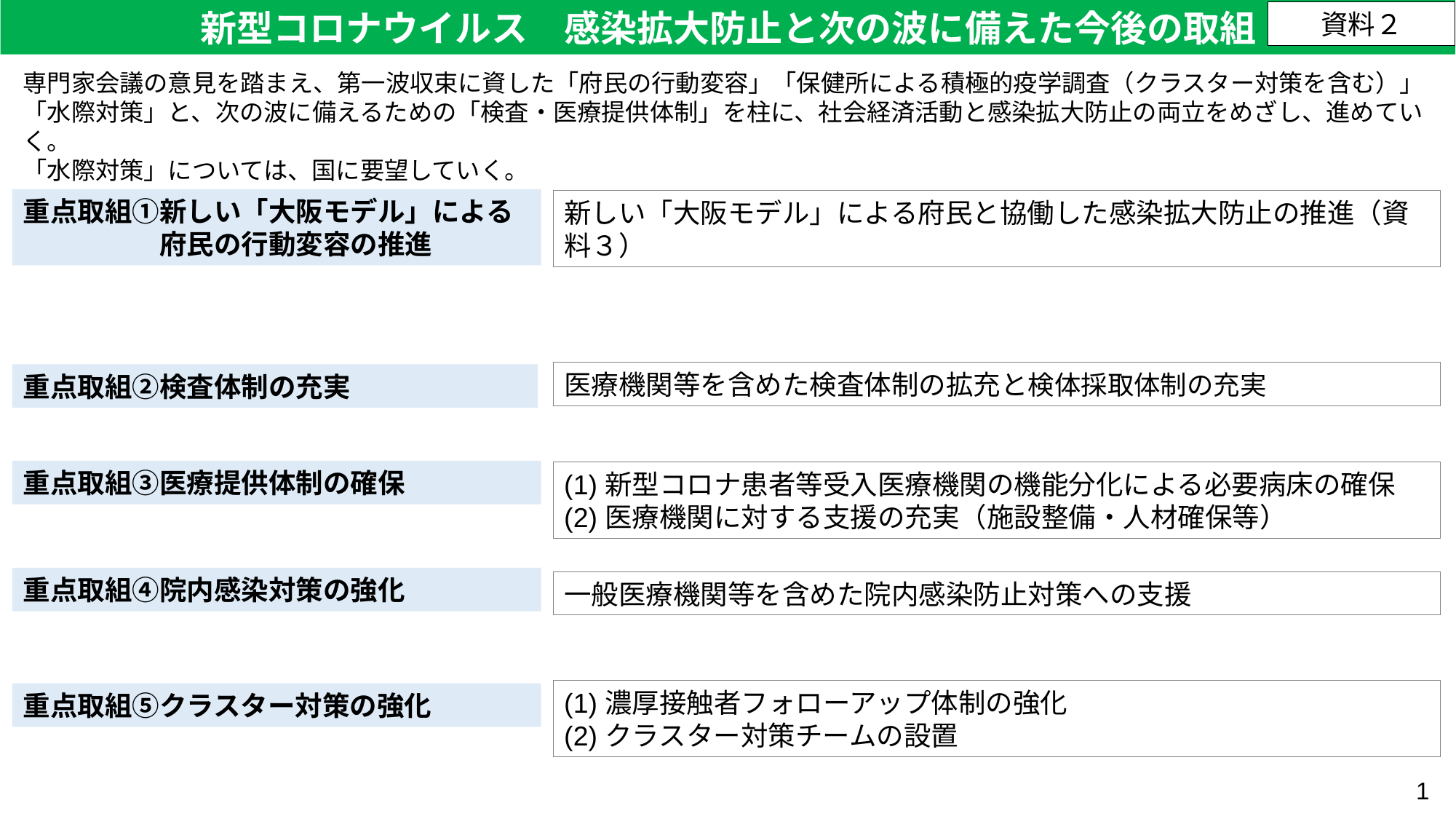

新型コロナウイルス　感染拡大防止と次の波に備えた今後の取組
資料２
専門家会議の意見を踏まえ、第一波収束に資した「府民の行動変容」「保健所による積極的疫学調査（クラスター対策を含む）」「水際対策」と、次の波に備えるための「検査・医療提供体制」を柱に、社会経済活動と感染拡大防止の両立をめざし、進めていく。
「水際対策」については、国に要望していく。
重点取組①新しい「大阪モデル」による
　　　　　府民の行動変容の推進
新しい「大阪モデル」による府民と協働した感染拡大防止の推進（資料３）
医療機関等を含めた検査体制の拡充と検体採取体制の充実
重点取組②検査体制の充実
重点取組③医療提供体制の確保
新型コロナ患者等受入医療機関の機能分化による必要病床の確保
医療機関に対する支援の充実（施設整備・人材確保等）
重点取組④院内感染対策の強化
一般医療機関等を含めた院内感染防止対策への支援
濃厚接触者フォローアップ体制の強化
クラスター対策チームの設置
重点取組⑤クラスター対策の強化
1